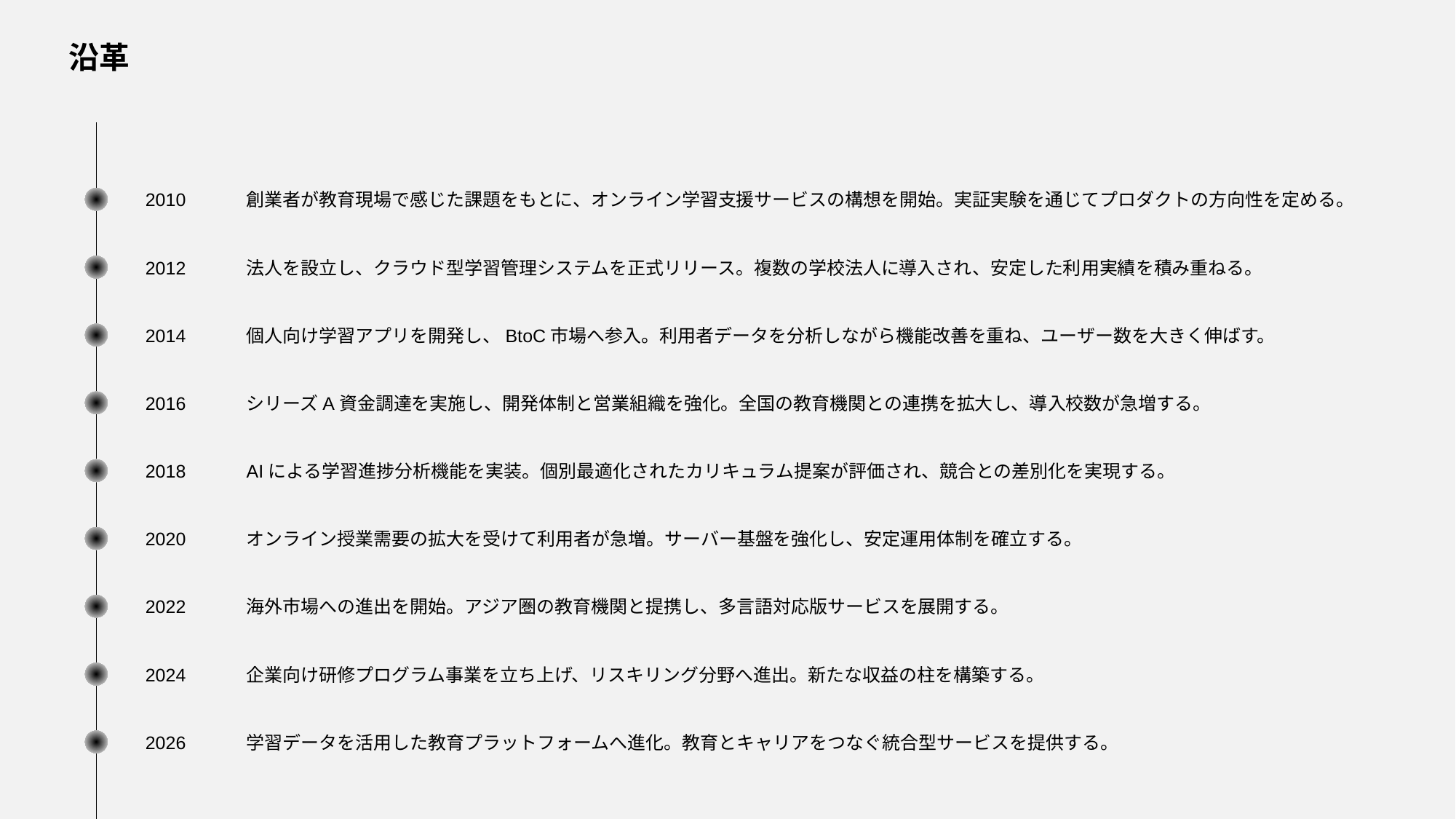

沿革
2010
創業者が教育現場で感じた課題をもとに、オンライン学習支援サービスの構想を開始。実証実験を通じてプロダクトの方向性を定める。

2012
法人を設立し、クラウド型学習管理システムを正式リリース。複数の学校法人に導入され、安定した利用実績を積み重ねる。

2014
個人向け学習アプリを開発し、BtoC市場へ参入。利用者データを分析しながら機能改善を重ね、ユーザー数を大きく伸ばす。

2016
シリーズA資金調達を実施し、開発体制と営業組織を強化。全国の教育機関との連携を拡大し、導入校数が急増する。

2018
AIによる学習進捗分析機能を実装。個別最適化されたカリキュラム提案が評価され、競合との差別化を実現する。

2020
オンライン授業需要の拡大を受けて利用者が急増。サーバー基盤を強化し、安定運用体制を確立する。

2022
海外市場への進出を開始。アジア圏の教育機関と提携し、多言語対応版サービスを展開する。

2024
企業向け研修プログラム事業を立ち上げ、リスキリング分野へ進出。新たな収益の柱を構築する。

2026
学習データを活用した教育プラットフォームへ進化。教育とキャリアをつなぐ統合型サービスを提供する。